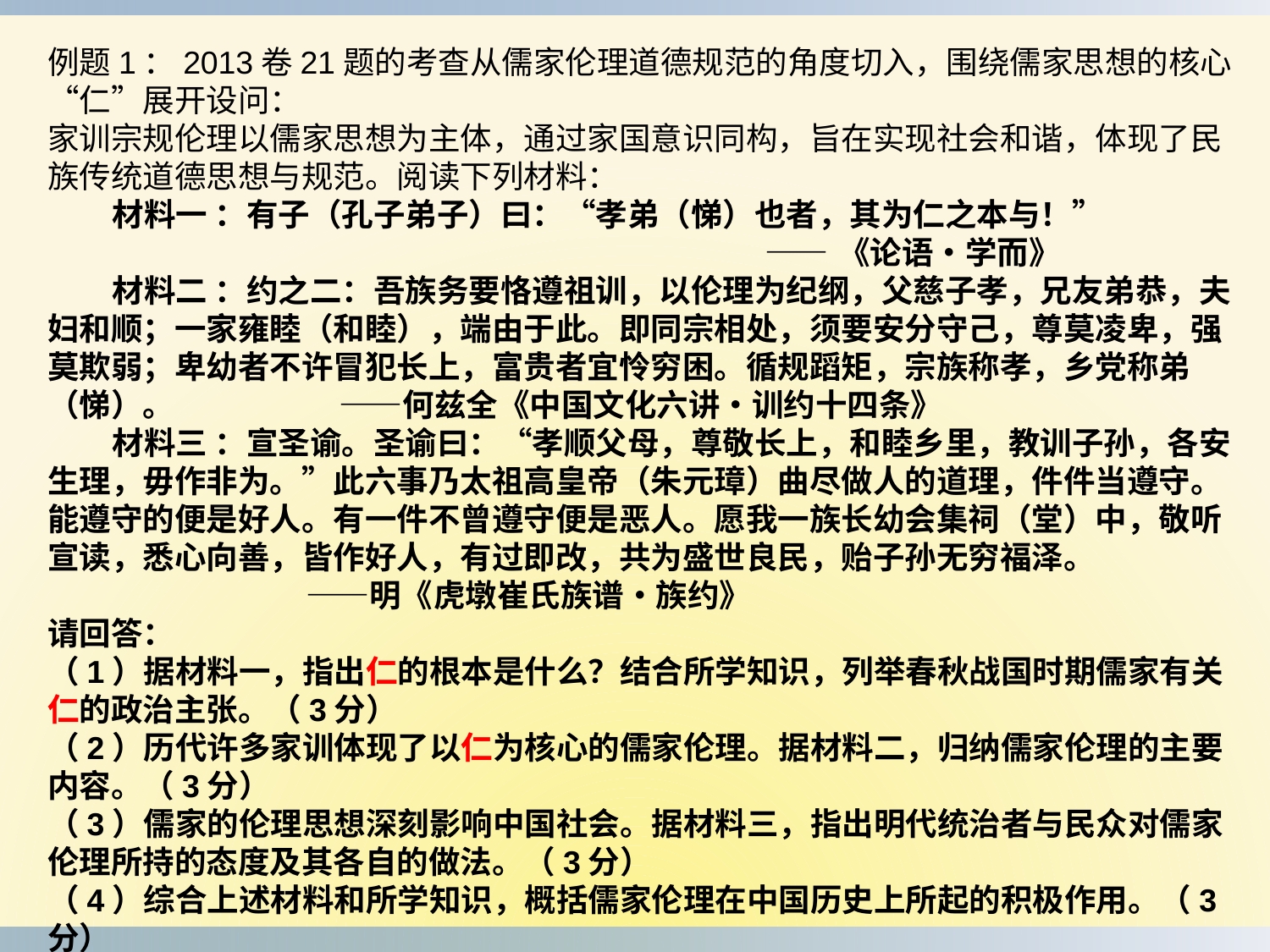

例题1：2013卷21题的考查从儒家伦理道德规范的角度切入，围绕儒家思想的核心“仁”展开设问：
家训宗规伦理以儒家思想为主体，通过家国意识同构，旨在实现社会和谐，体现了民族传统道德思想与规范。阅读下列材料：
        材料一 ：有子（孔子弟子）曰：“孝弟（悌）也者，其为仁之本与！”
                                                                                                    ——《论语•学而》
        材料二 ：约之二：吾族务要恪遵祖训，以伦理为纪纲，父慈子孝，兄友弟恭，夫妇和顺；一家雍睦（和睦），端由于此。即同宗相处，须要安分守己，尊莫凌卑，强莫欺弱；卑幼者不许冒犯长上，富贵者宜怜穷困。循规蹈矩，宗族称孝，乡党称弟（悌）。                       ——何兹全《中国文化六讲•训约十四条》
        材料三 ：宣圣谕。圣谕曰：“孝顺父母，尊敬长上，和睦乡里，教训子孙，各安生理，毋作非为。”此六事乃太祖高皇帝（朱元璋）曲尽做人的道理，件件当遵守。能遵守的便是好人。有一件不曾遵守便是恶人。愿我一族长幼会集祠（堂）中，敬听宣读，悉心向善，皆作好人，有过即改，共为盛世良民，贻子孙无穷福泽。                                                        ——明《虎墩崔氏族谱•族约》
请回答：
（1）据材料一，指出仁的根本是什么？结合所学知识，列举春秋战国时期儒家有关仁的政治主张。（3分）
（2）历代许多家训体现了以仁为核心的儒家伦理。据材料二，归纳儒家伦理的主要内容。（3分）
（3）儒家的伦理思想深刻影响中国社会。据材料三，指出明代统治者与民众对儒家伦理所持的态度及其各自的做法。（3分）
（4）综合上述材料和所学知识，概括儒家伦理在中国历史上所起的积极作用。（3分）